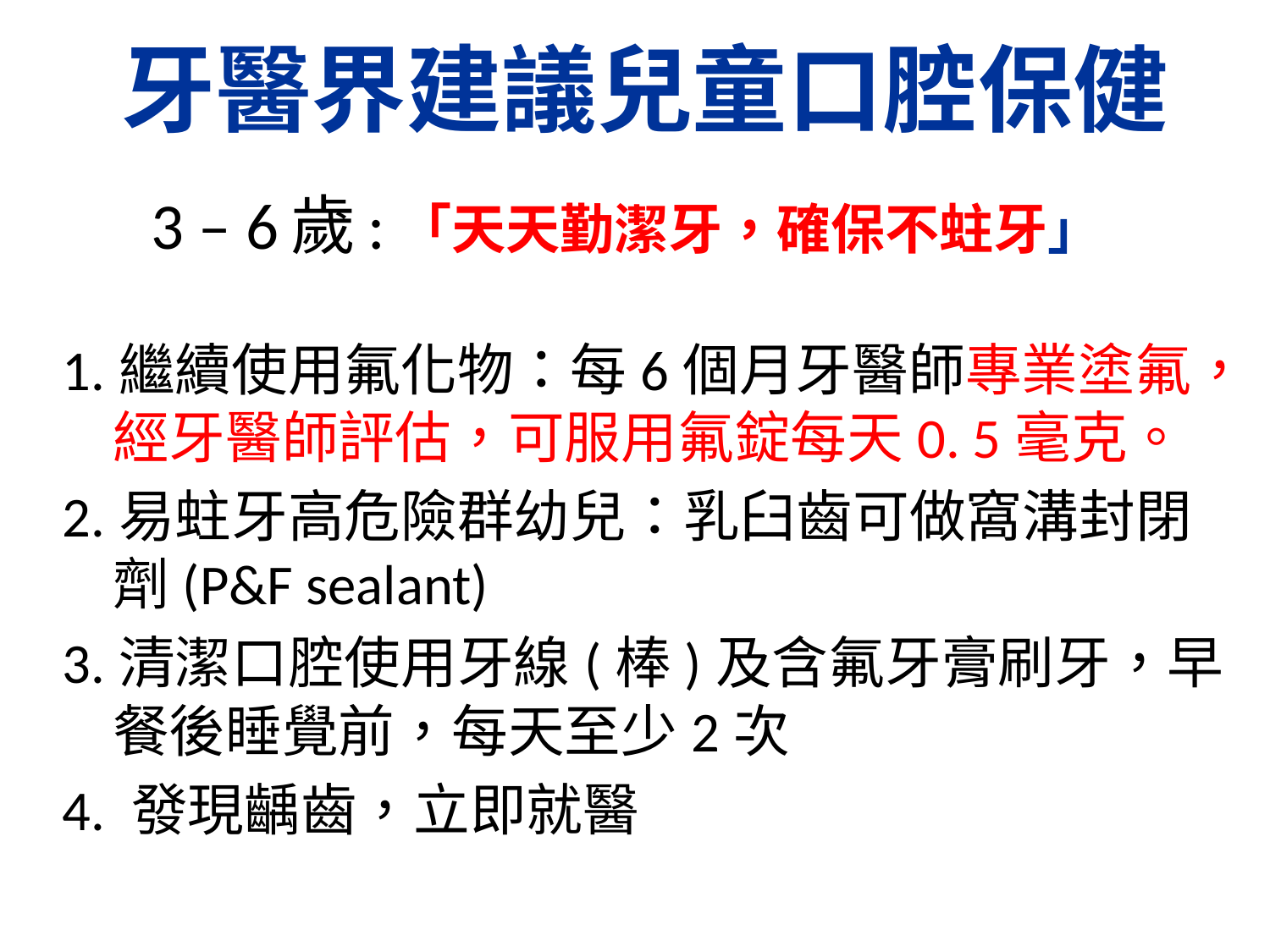

牙醫界建議兒童口腔保健

# 3 – 6歲:「天天勤潔牙，確保不蛀牙」
1.繼續使用氟化物：每6個月牙醫師專業塗氟，經牙醫師評估，可服用氟錠每天0. 5毫克。
2.易蛀牙高危險群幼兒：乳臼齒可做窩溝封閉劑(P&F sealant)
3.清潔口腔使用牙線(棒)及含氟牙膏刷牙，早餐後睡覺前，每天至少2次
4. 發現齲齒，立即就醫